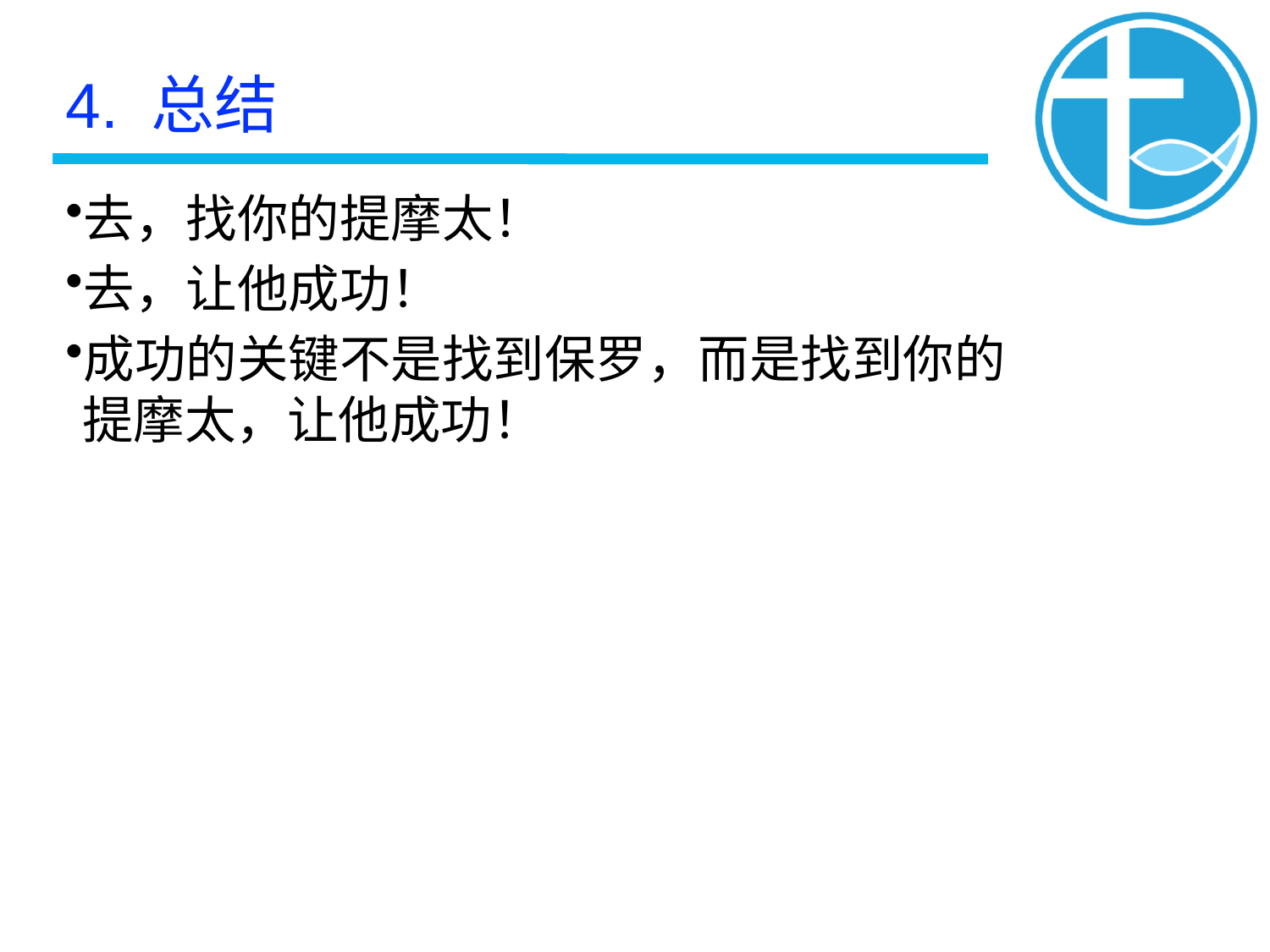

4. 总结
去，找你的提摩太！
去，让他成功！
成功的关键不是找到保罗，而是找到你的提摩太，让他成功！